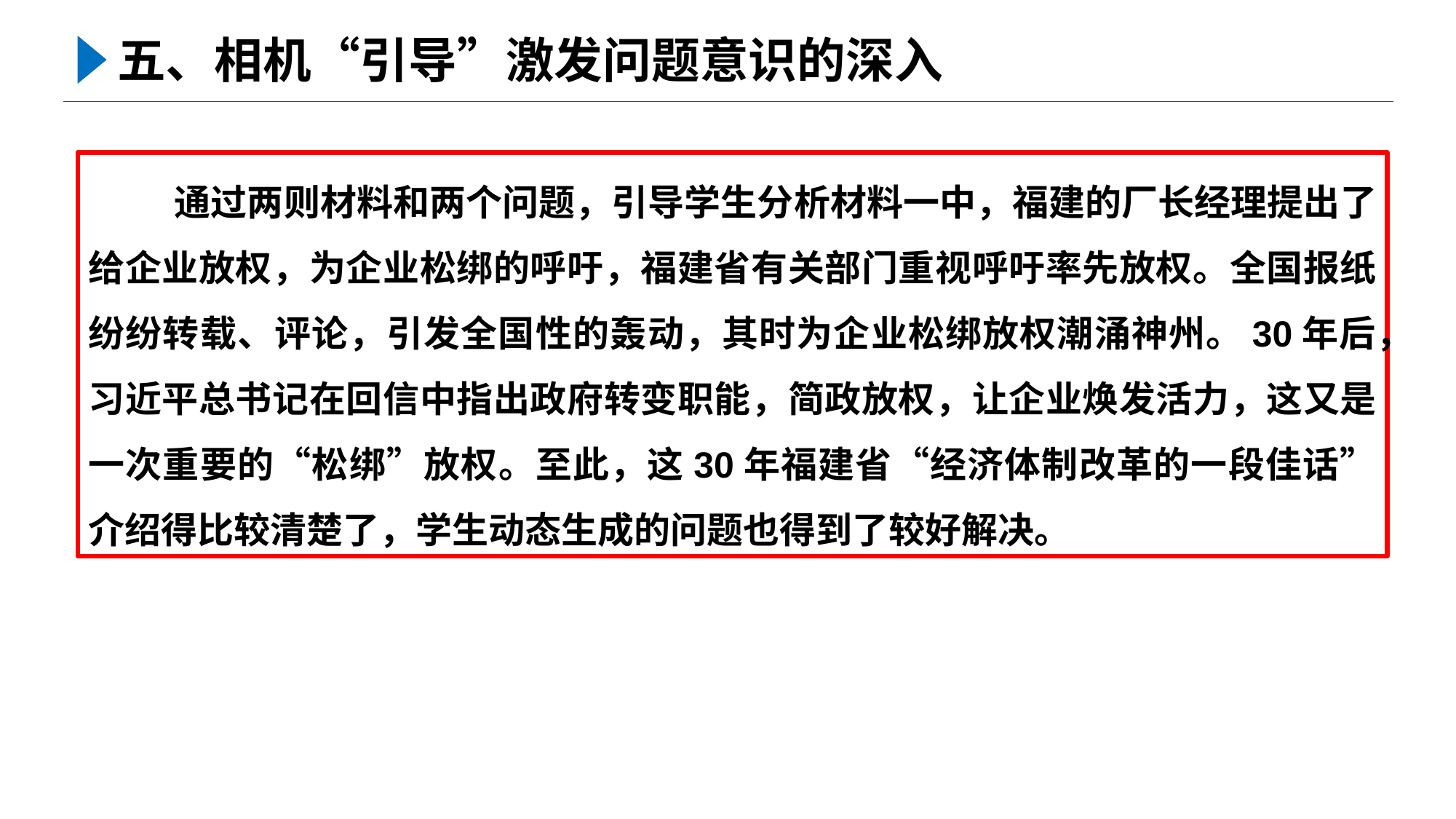

五、相机“引导”激发问题意识的深入

通过两则材料和两个问题，引导学生分析材料一中，福建的厂长经理提出了给企业放权，为企业松绑的呼吁，福建省有关部门重视呼吁率先放权。全国报纸纷纷转载、评论，引发全国性的轰动，其时为企业松绑放权潮涌神州。30年后，习近平总书记在回信中指出政府转变职能，简政放权，让企业焕发活力，这又是一次重要的“松绑”放权。至此，这30年福建省“经济体制改革的一段佳话”介绍得比较清楚了，学生动态生成的问题也得到了较好解决。